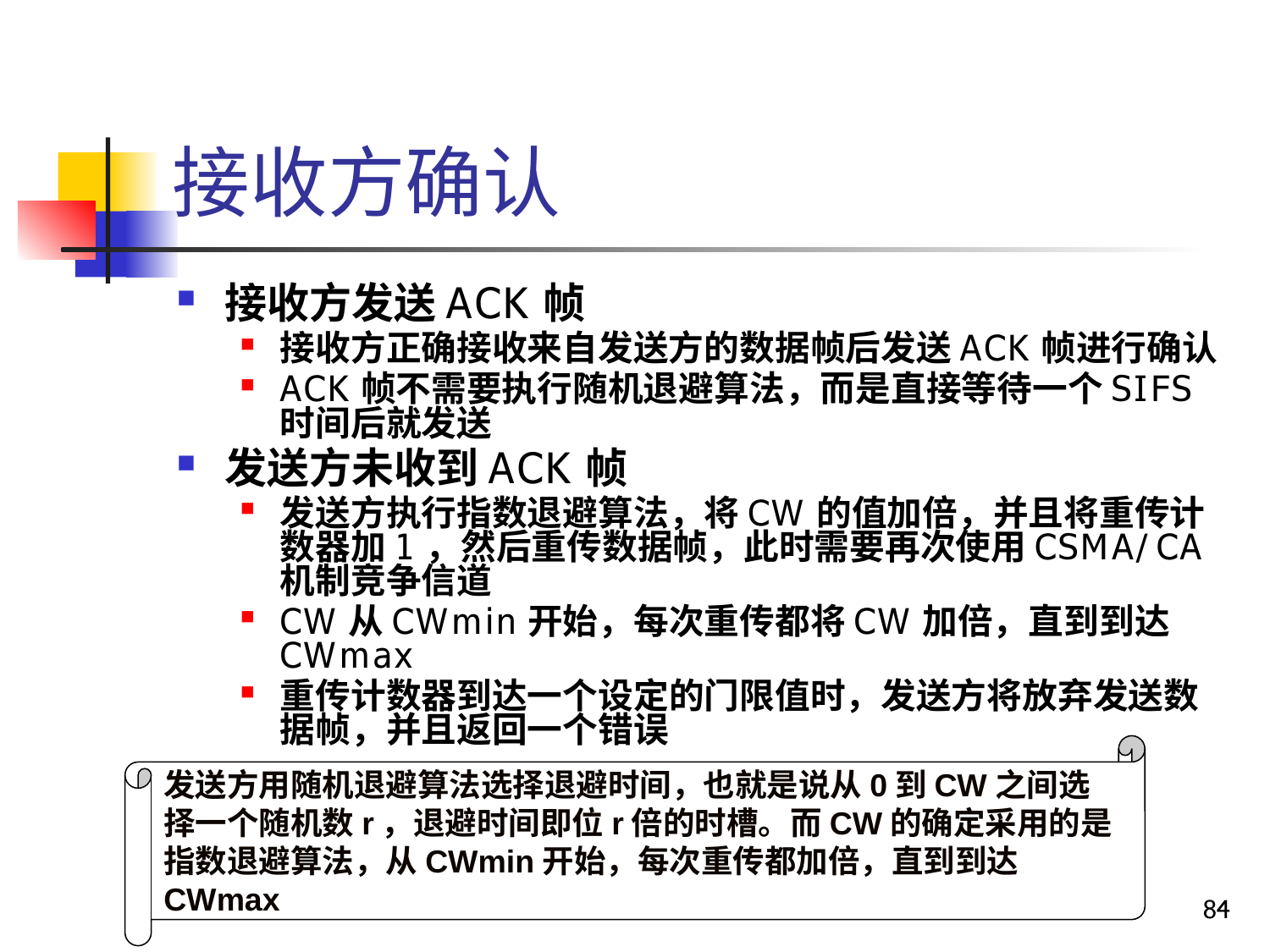

# 接收方确认
接收方发送ACK帧
接收方正确接收来自发送方的数据帧后发送ACK帧进行确认
ACK帧不需要执行随机退避算法，而是直接等待一个SIFS时间后就发送
发送方未收到ACK帧
发送方执行指数退避算法，将CW的值加倍，并且将重传计数器加1，然后重传数据帧，此时需要再次使用CSMA/CA机制竞争信道
CW从CWmin开始，每次重传都将CW加倍，直到到达CWmax
重传计数器到达一个设定的门限值时，发送方将放弃发送数据帧，并且返回一个错误
发送方用随机退避算法选择退避时间，也就是说从0到CW之间选择一个随机数r，退避时间即位r倍的时槽。而CW的确定采用的是指数退避算法，从CWmin开始，每次重传都加倍，直到到达CWmax
84